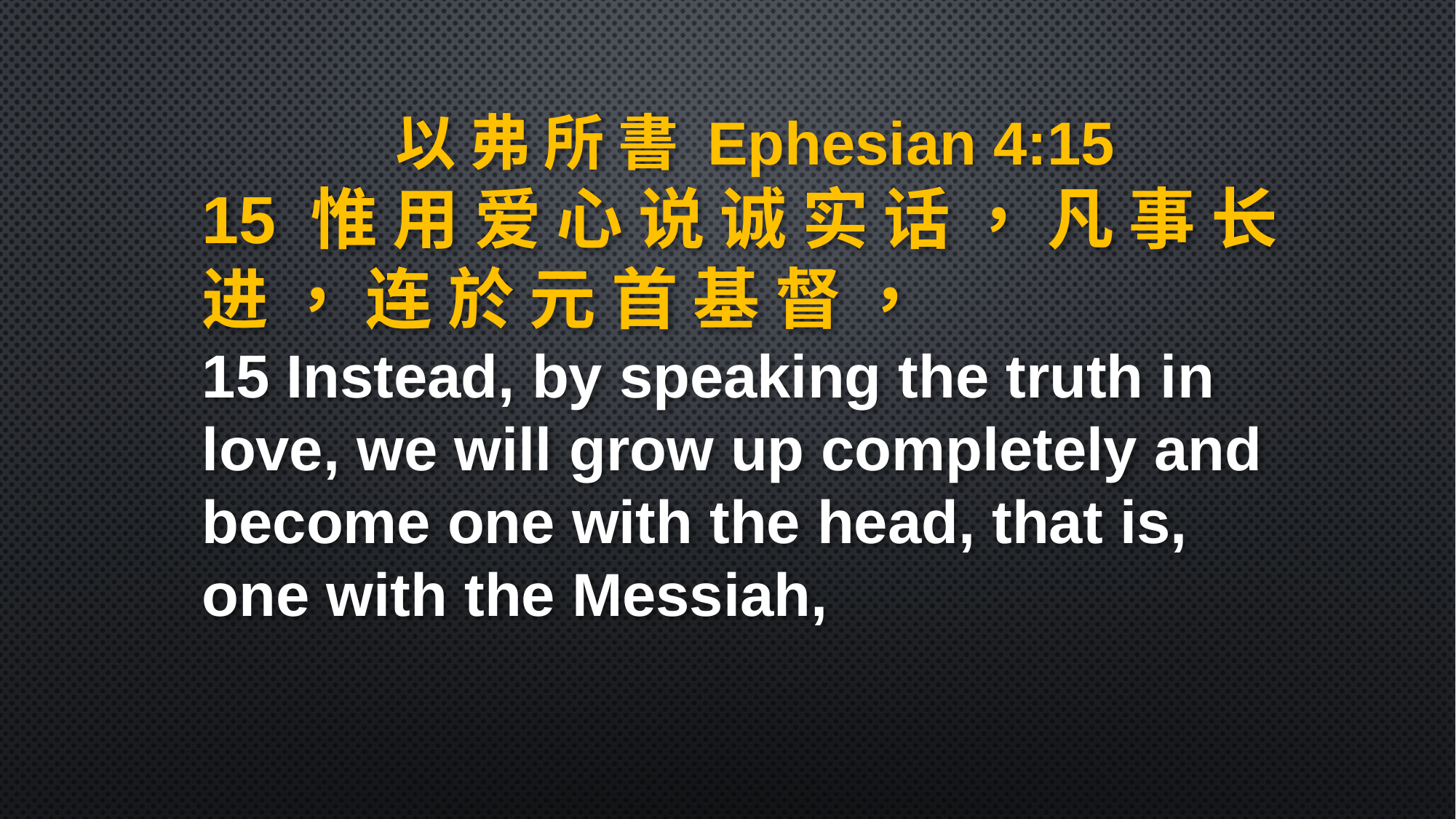

以 弗 所 書 Ephesian 4:15
15 惟 用 爱 心 说 诚 实 话 ， 凡 事 长 进 ， 连 於 元 首 基 督 ，
15 Instead, by speaking the truth in love, we will grow up completely and become one with the head, that is, one with the Messiah,